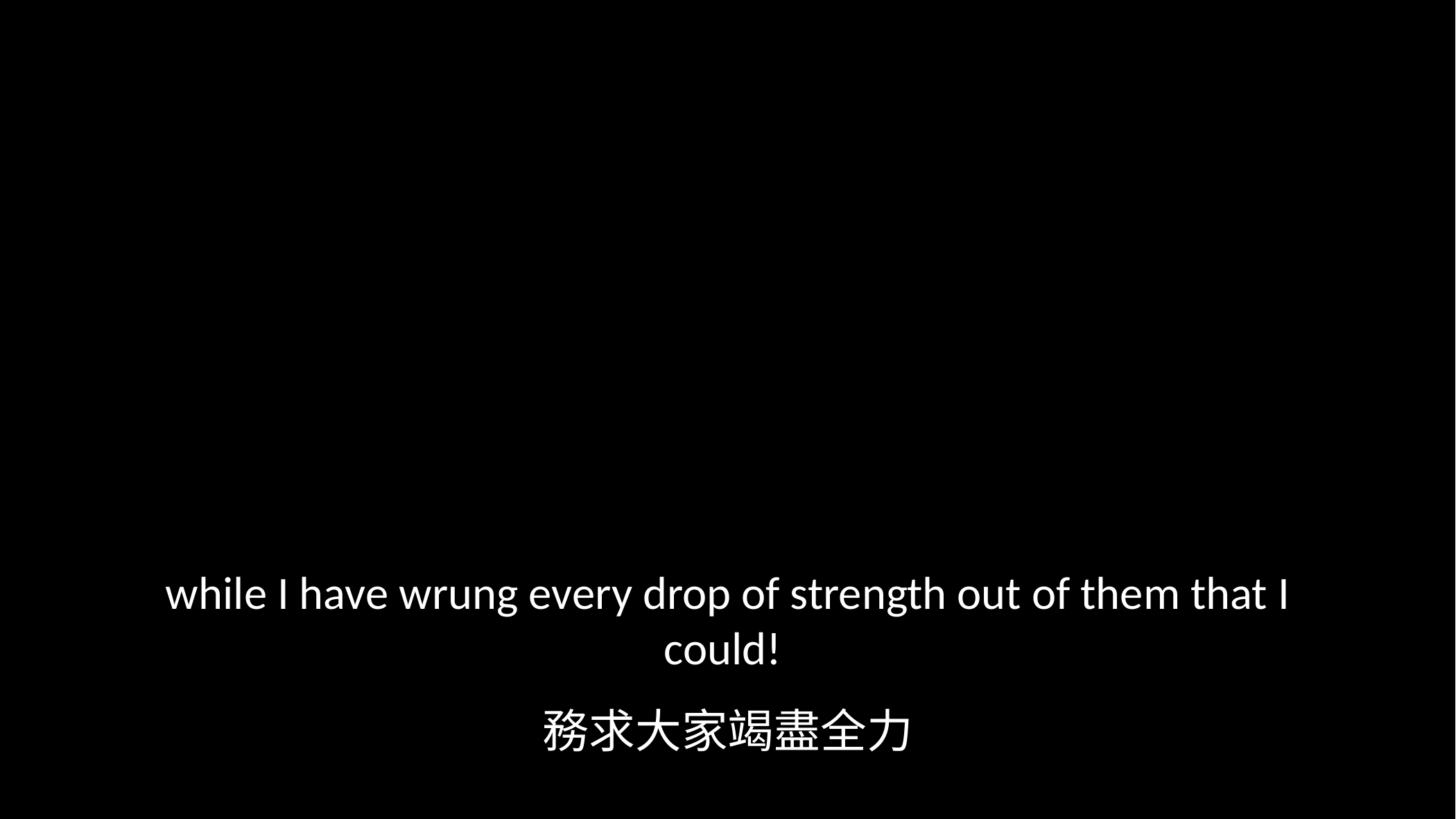

while I have wrung every drop of strength out of them that I could!

務求大家竭盡全力